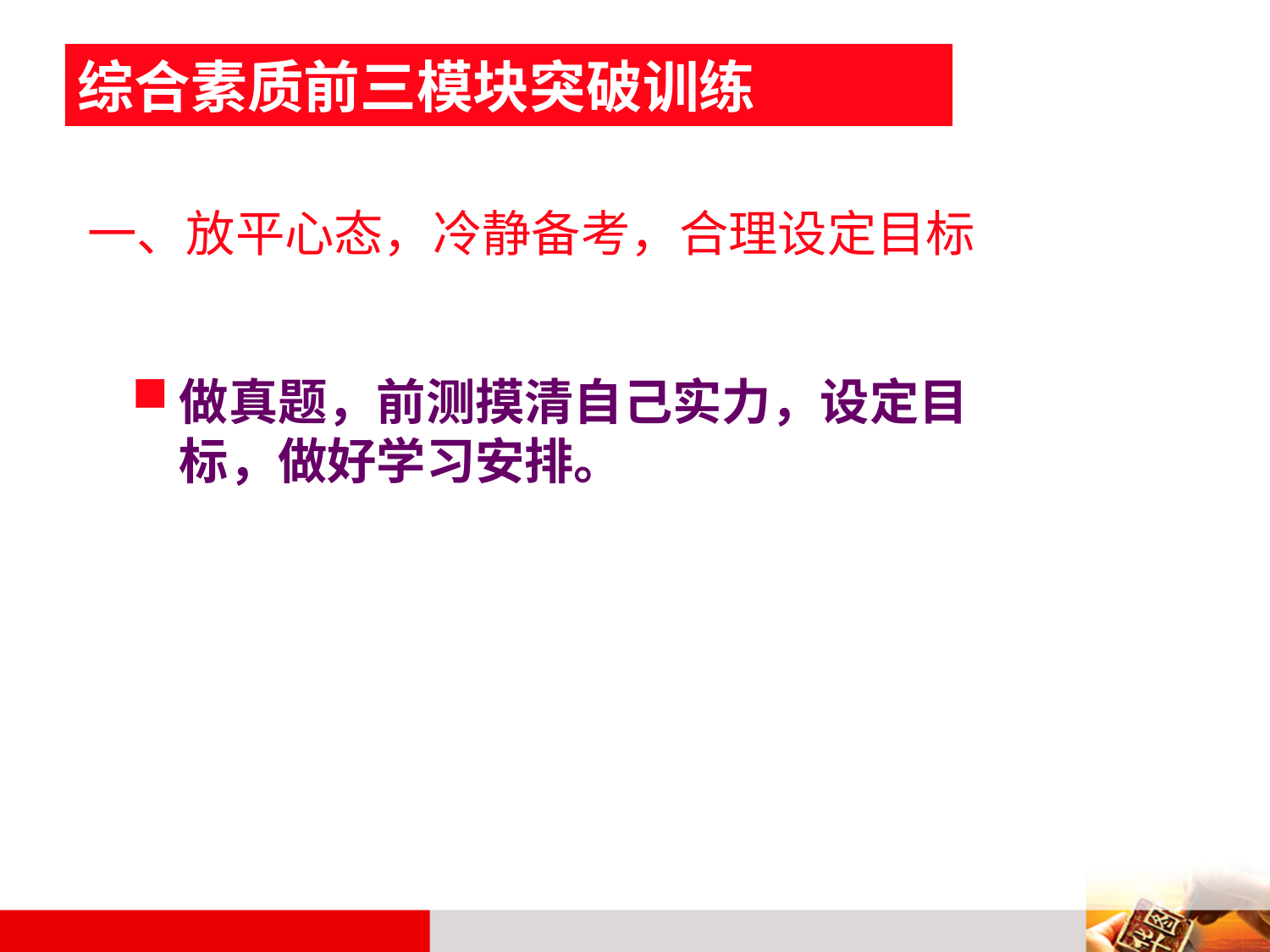

# 综合素质前三模块突破训练
一、放平心态，冷静备考，合理设定目标

做真题，前测摸清自己实力，设定目标，做好学习安排。